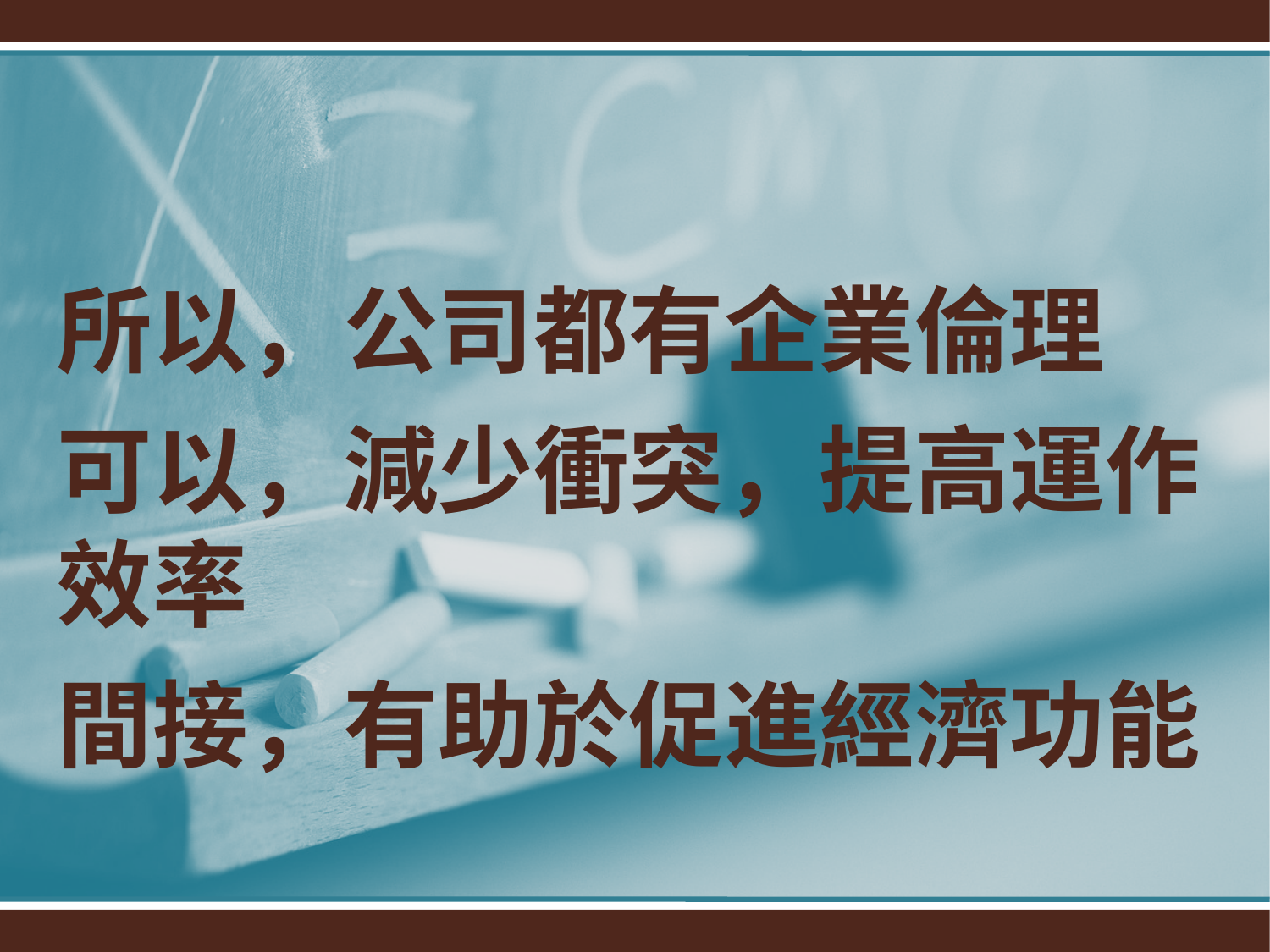

所以，公司都有企業倫理
可以，減少衝突，提高運作效率
間接，有助於促進經濟功能